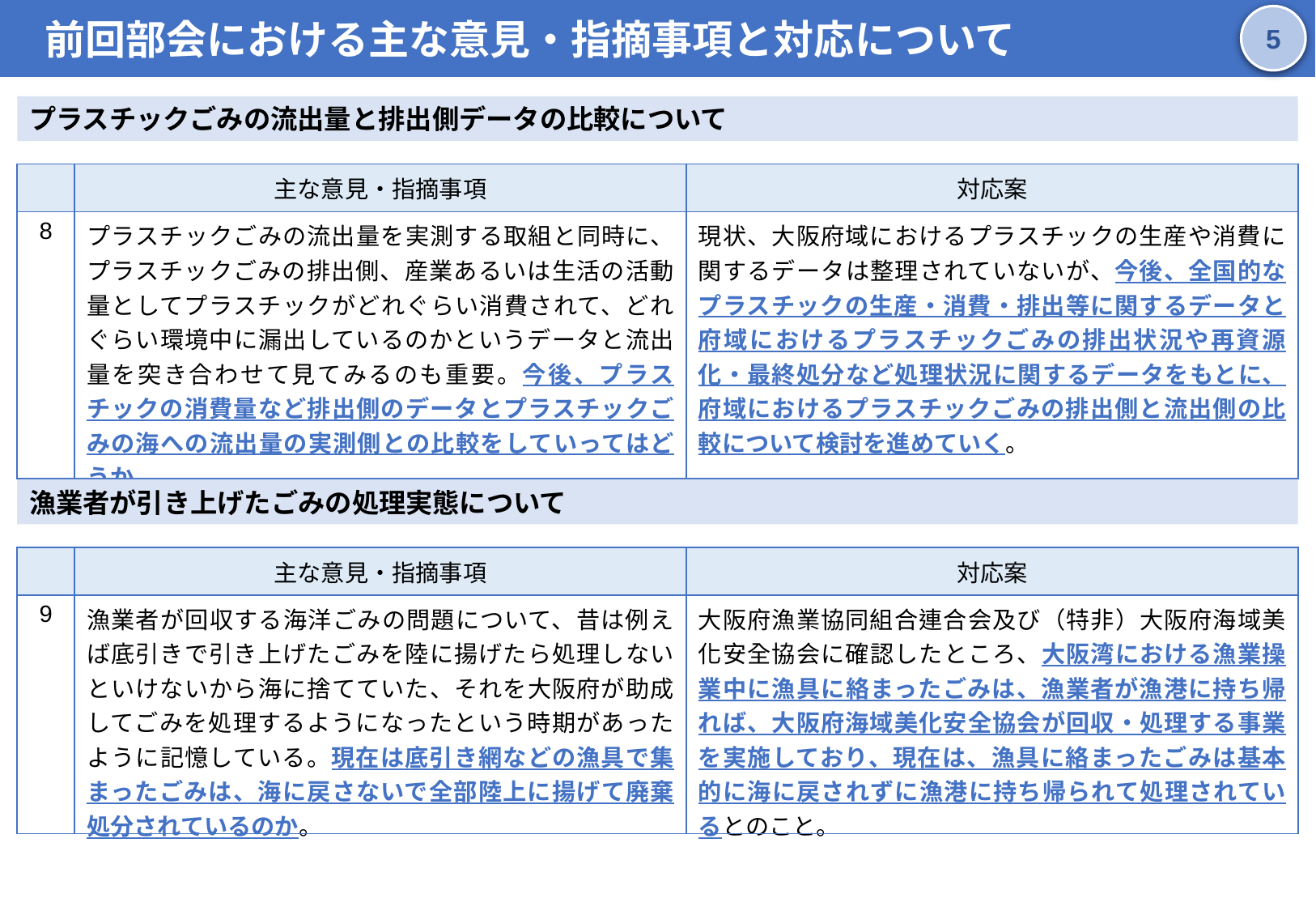

前回部会における主な意見・指摘事項と対応について
5
プラスチックごみの流出量と排出側データの比較について
|  | 主な意見・指摘事項 | 対応案 |
| --- | --- | --- |
| 8 | プラスチックごみの流出量を実測する取組と同時に、プラスチックごみの排出側、産業あるいは生活の活動量としてプラスチックがどれぐらい消費されて、どれぐらい環境中に漏出しているのかというデータと流出量を突き合わせて見てみるのも重要。今後、プラスチックの消費量など排出側のデータとプラスチックごみの海への流出量の実測側との比較をしていってはどうか。 | 現状、大阪府域におけるプラスチックの生産や消費に関するデータは整理されていないが、今後、全国的なプラスチックの生産・消費・排出等に関するデータと府域におけるプラスチックごみの排出状況や再資源化・最終処分など処理状況に関するデータをもとに、府域におけるプラスチックごみの排出側と流出側の比較について検討を進めていく。 |
漁業者が引き上げたごみの処理実態について
|  | 主な意見・指摘事項 | 対応案 |
| --- | --- | --- |
| 9 | 漁業者が回収する海洋ごみの問題について、昔は例えば底引きで引き上げたごみを陸に揚げたら処理しないといけないから海に捨てていた、それを大阪府が助成してごみを処理するようになったという時期があったように記憶している。現在は底引き網などの漁具で集まったごみは、海に戻さないで全部陸上に揚げて廃棄処分されているのか。 | 大阪府漁業協同組合連合会及び（特非）大阪府海域美化安全協会に確認したところ、大阪湾における漁業操業中に漁具に絡まったごみは、漁業者が漁港に持ち帰れば、大阪府海域美化安全協会が回収・処理する事業を実施しており、現在は、漁具に絡まったごみは基本的に海に戻されずに漁港に持ち帰られて処理されているとのこと。 |